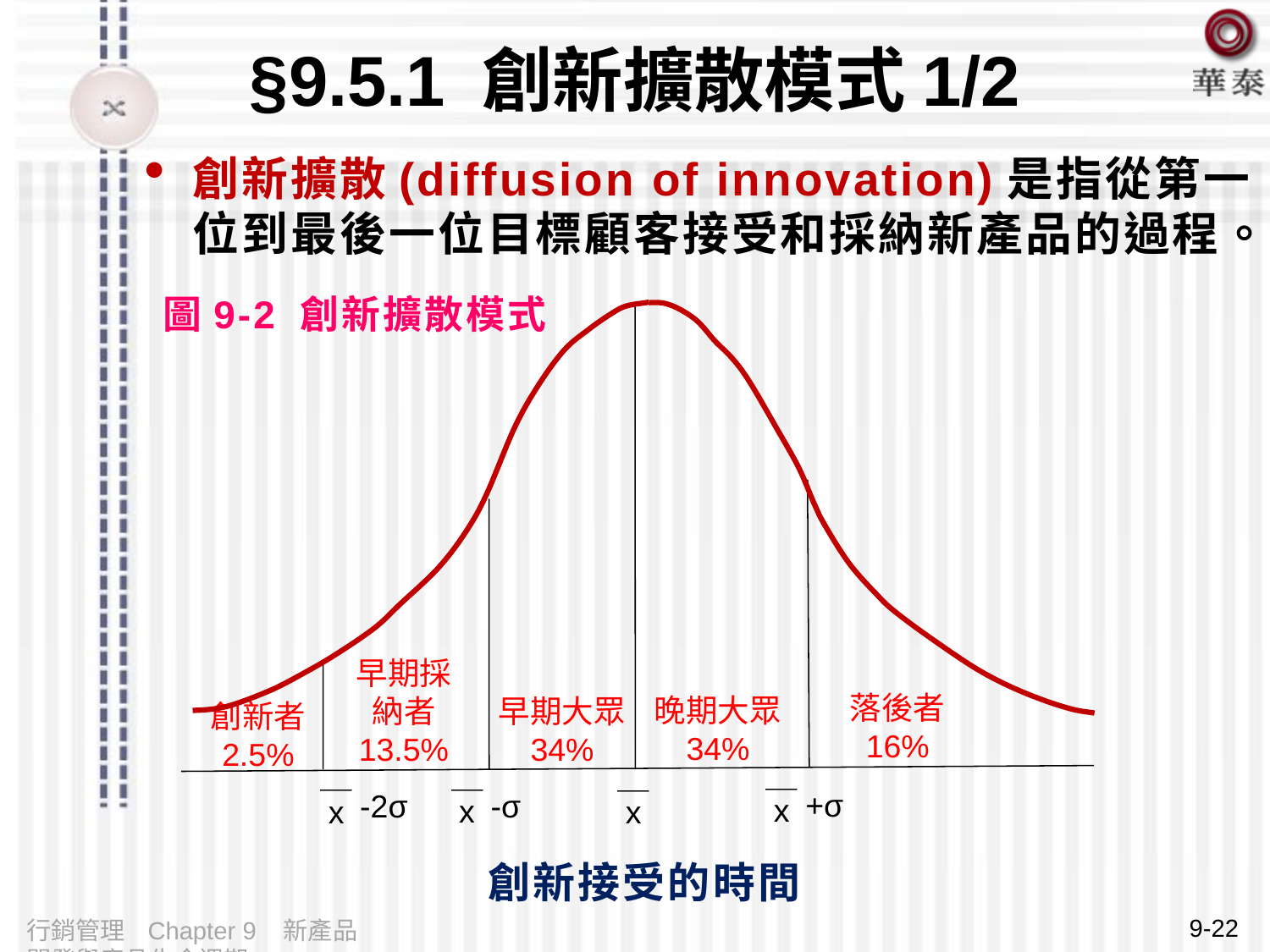

# §9.5.1 創新擴散模式1/2
創新擴散(diffusion of innovation)是指從第一位到最後一位目標顧客接受和採納新產品的過程。
圖9-2 創新擴散模式

早期採納者
13.5%

落後者
16%
晚期大眾
34%
早期大眾
34%
創新者
2.5%

￣+σ
x
￣-σ
x
￣-2σ
x
￣
x
創新接受的時間
9-22
行銷管理   Chapter 9   新產品開發與產品生命週期